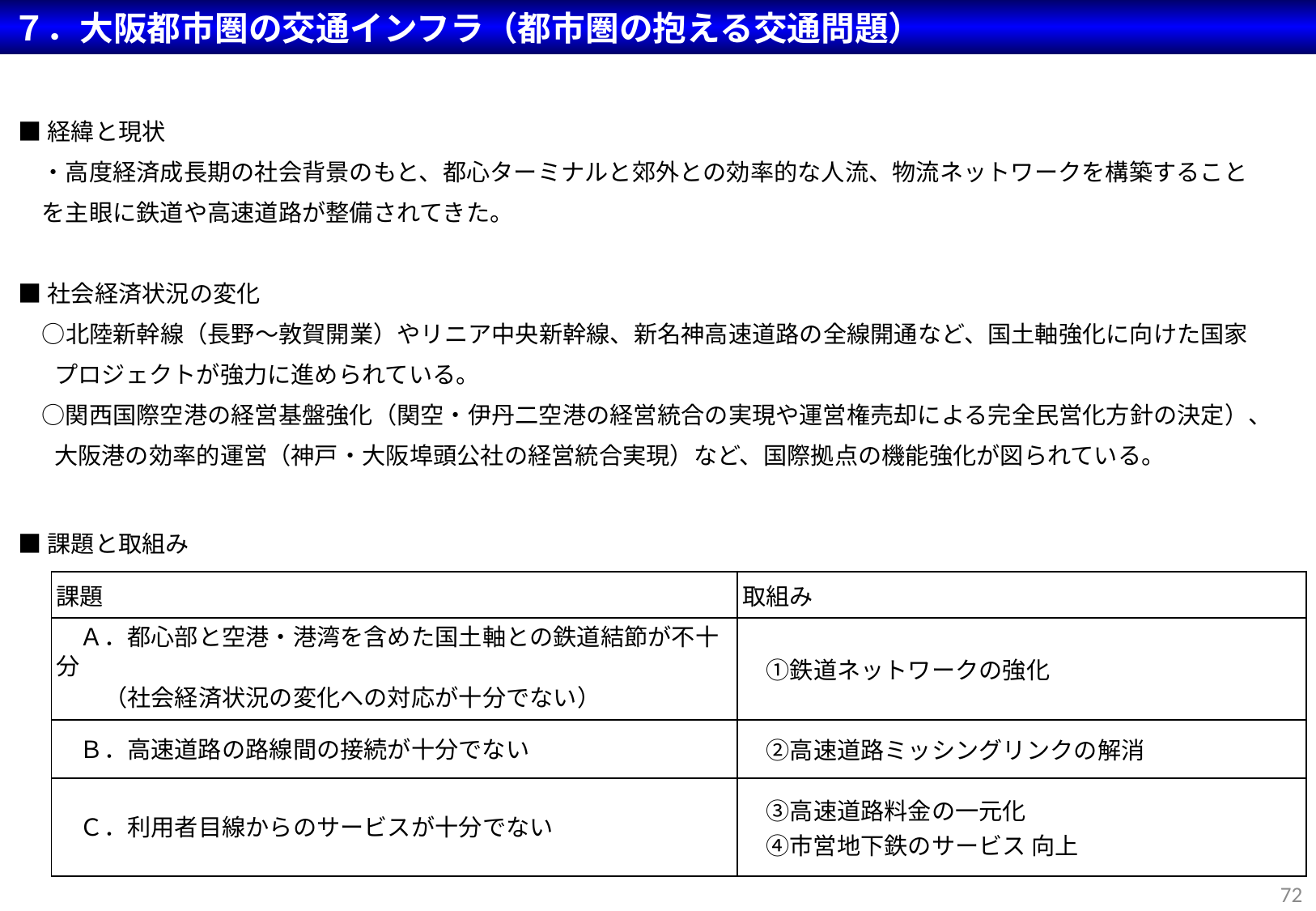

７．大阪都市圏の交通インフラ（都市圏の抱える交通問題）
■経緯と現状
　・高度経済成長期の社会背景のもと、都心ターミナルと郊外との効率的な人流、物流ネットワークを構築することを主眼に鉄道や高速道路が整備されてきた。

■社会経済状況の変化
　○北陸新幹線（長野～敦賀開業）やリニア中央新幹線、新名神高速道路の全線開通など、国土軸強化に向けた国家プロジェクトが強力に進められている。
　○関西国際空港の経営基盤強化（関空・伊丹二空港の経営統合の実現や運営権売却による完全民営化方針の決定）、大阪港の効率的運営（神戸・大阪埠頭公社の経営統合実現）など、国際拠点の機能強化が図られている。

■課題と取組み
| 課題 | 取組み |
| --- | --- |
| Ａ．都心部と空港・港湾を含めた国土軸との鉄道結節が不十分 　　（社会経済状況の変化への対応が十分でない） | ①鉄道ネットワークの強化 |
| Ｂ．高速道路の路線間の接続が十分でない | ②高速道路ミッシングリンクの解消 |
| Ｃ．利用者目線からのサービスが十分でない | ③高速道路料金の一元化 　④市営地下鉄のサービス 向上 |
72